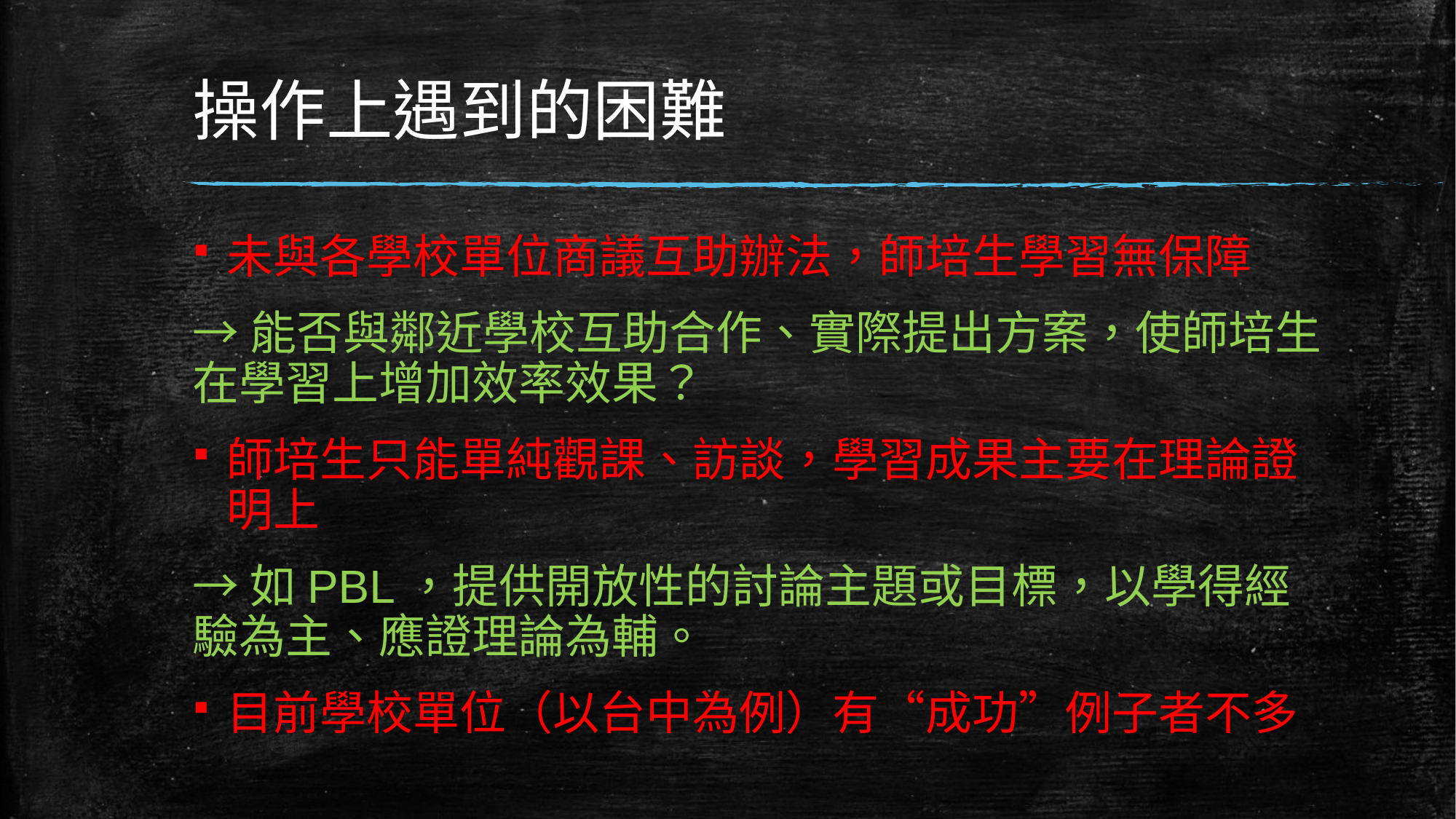

# 操作上遇到的困難
未與各學校單位商議互助辦法，師培生學習無保障
→能否與鄰近學校互助合作、實際提出方案，使師培生在學習上增加效率效果？
師培生只能單純觀課、訪談，學習成果主要在理論證明上
→如PBL，提供開放性的討論主題或目標，以學得經驗為主、應證理論為輔。
目前學校單位（以台中為例）有“成功”例子者不多